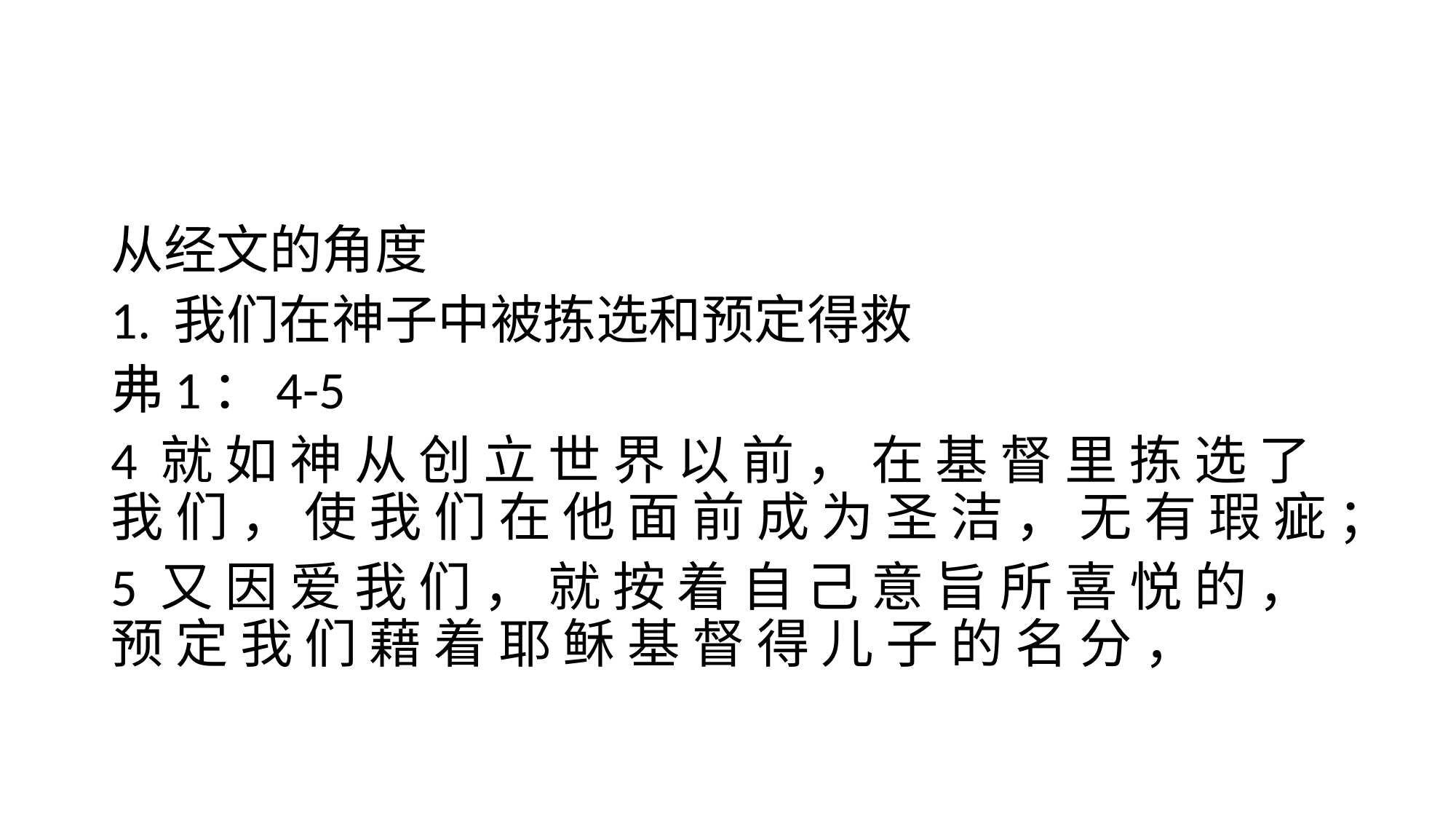

#
从经文的角度
1. 我们在神子中被拣选和预定得救
弗1：4-5
4 就 如 神 从 创 立 世 界 以 前 ， 在 基 督 里 拣 选 了 我 们 ， 使 我 们 在 他 面 前 成 为 圣 洁 ， 无 有 瑕 疵 ；
5 又 因 爱 我 们 ， 就 按 着 自 己 意 旨 所 喜 悦 的 ， 预 定 我 们 藉 着 耶 稣 基 督 得 儿 子 的 名 分 ，